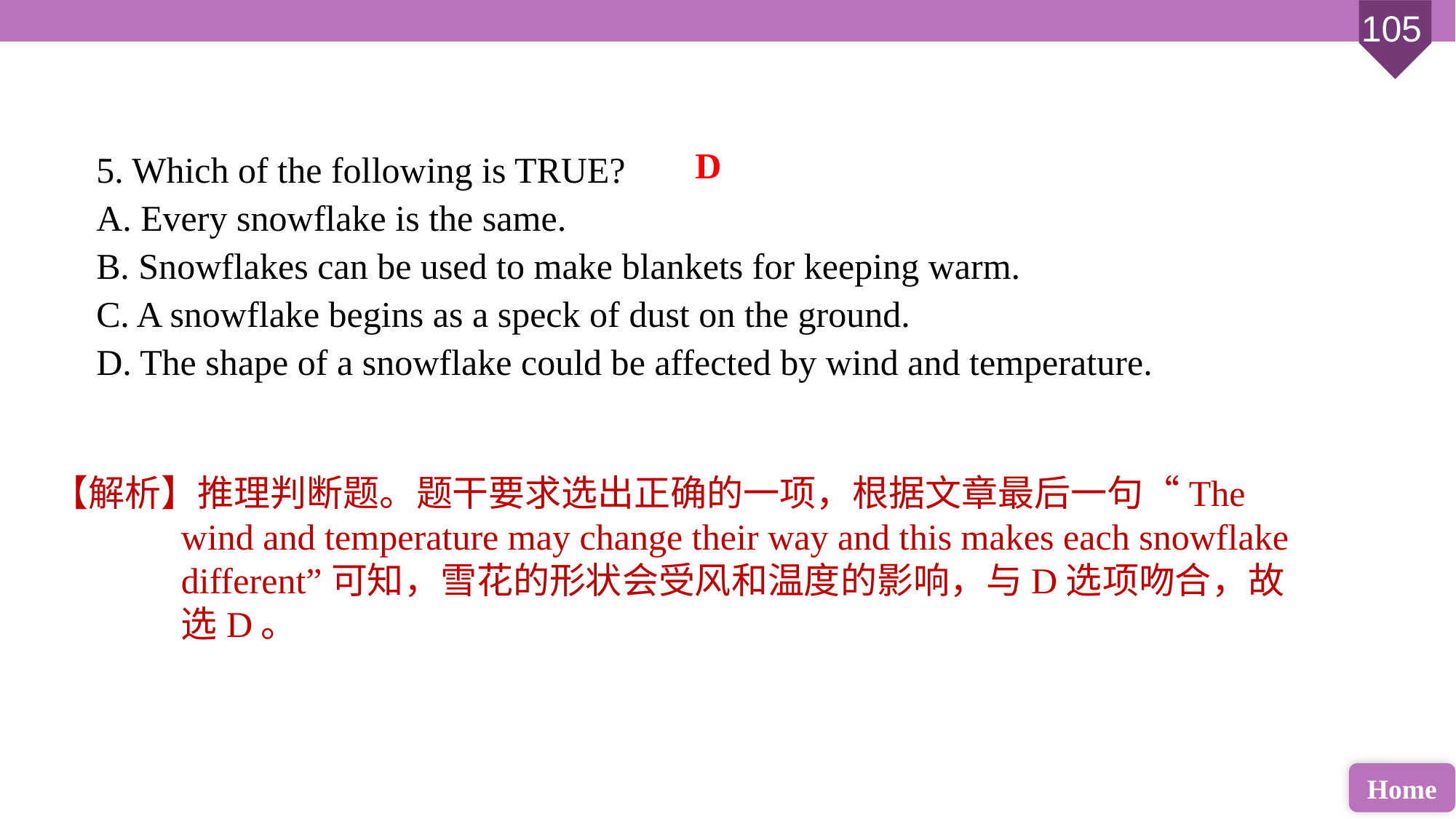

5. Which of the following is TRUE?
A. Every snowflake is the same.
B. Snowflakes can be used to make blankets for keeping warm.
C. A snowflake begins as a speck of dust on the ground.
D. The shape of a snowflake could be affected by wind and temperature.
D
【解析】推理判断题。题干要求选出正确的一项，根据文章最后一句“The wind and temperature may change their way and this makes each snowflake different”可知，雪花的形状会受风和温度的影响，与D选项吻合，故选D。